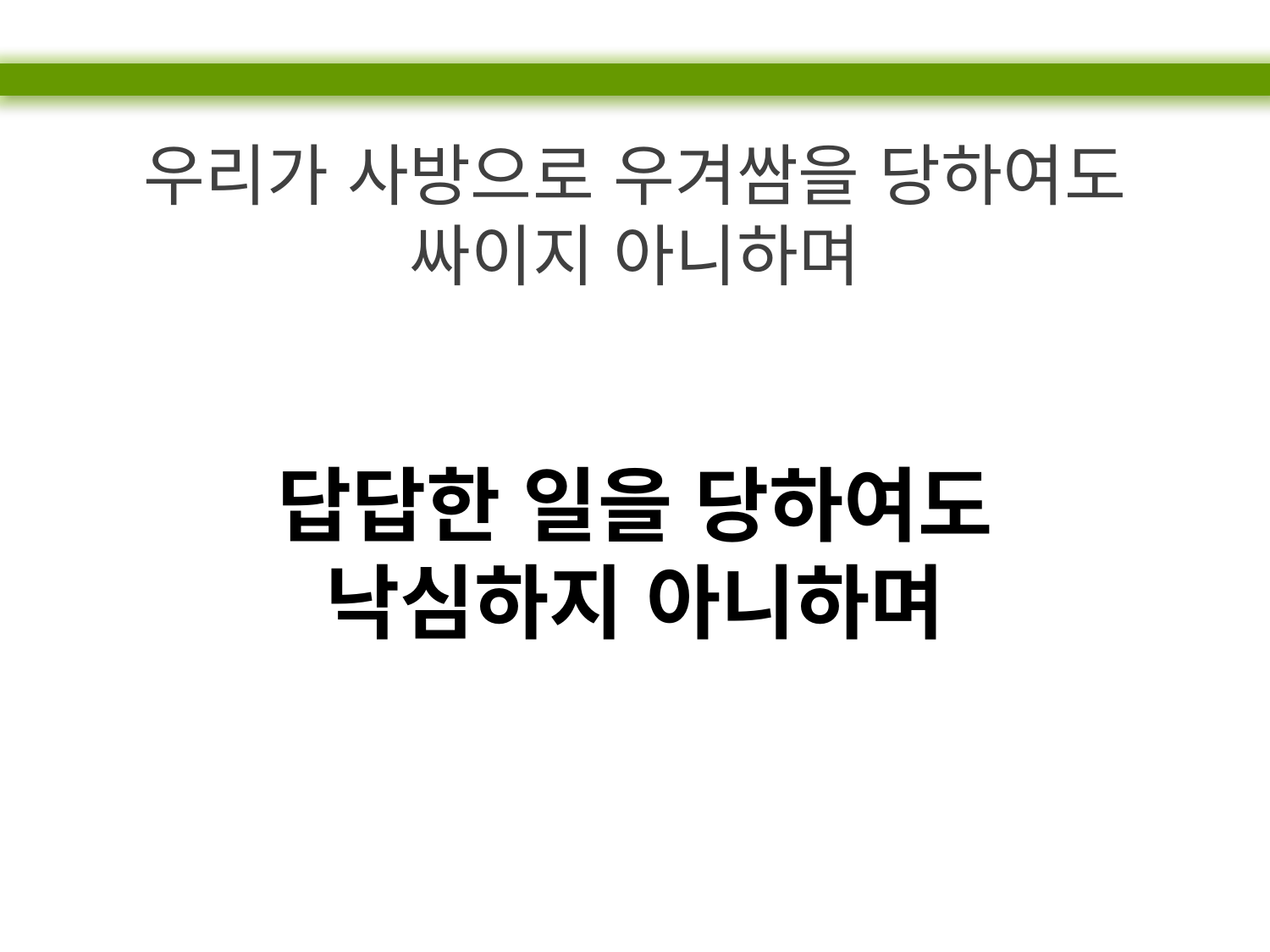

우리가 사방으로 우겨쌈을 당하여도
싸이지 아니하며
답답한 일을 당하여도
낙심하지 아니하며